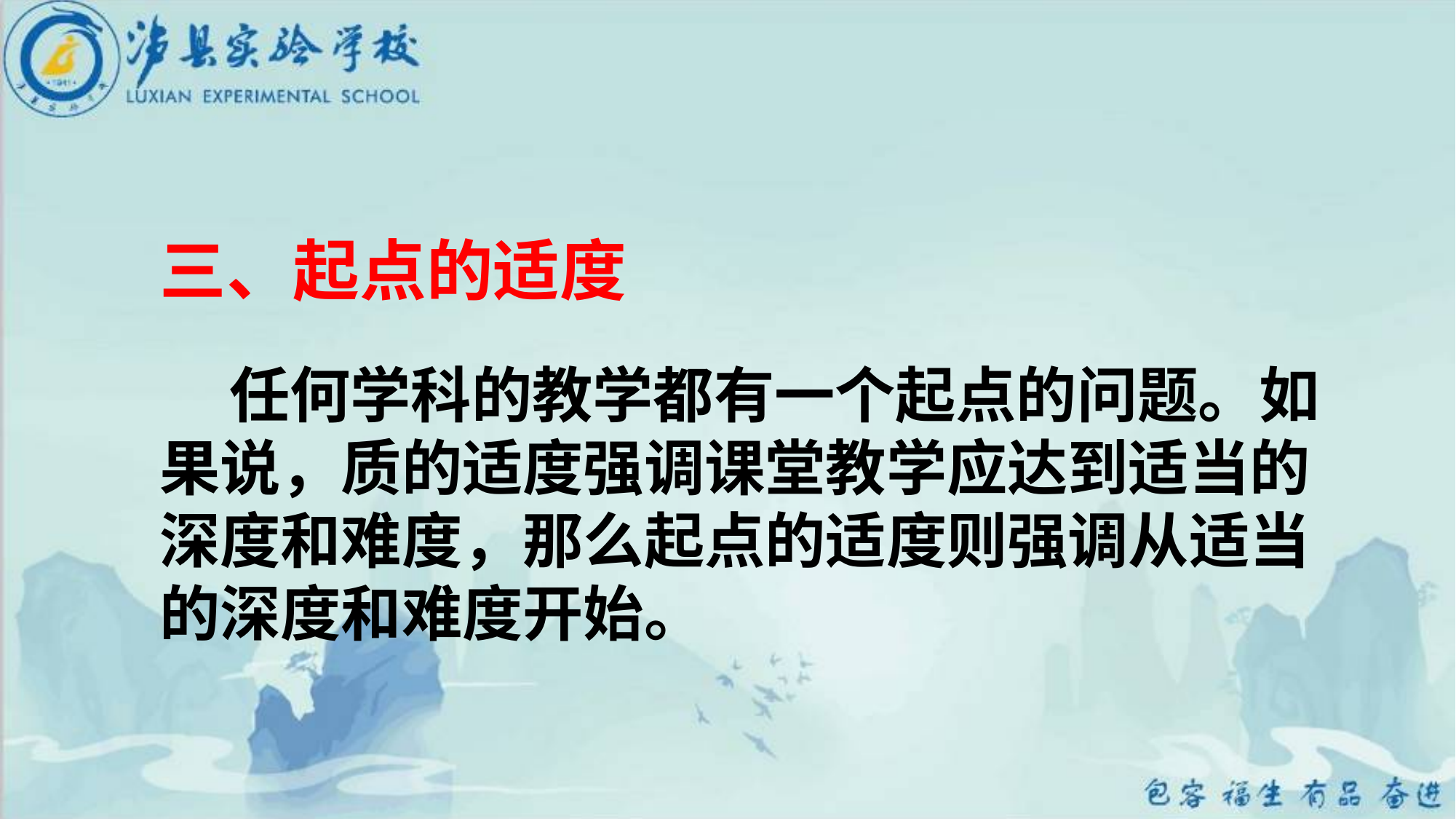

三、起点的适度
    任何学科的教学都有一个起点的问题。如果说，质的适度强调课堂教学应达到适当的深度和难度，那么起点的适度则强调从适当的深度和难度开始。